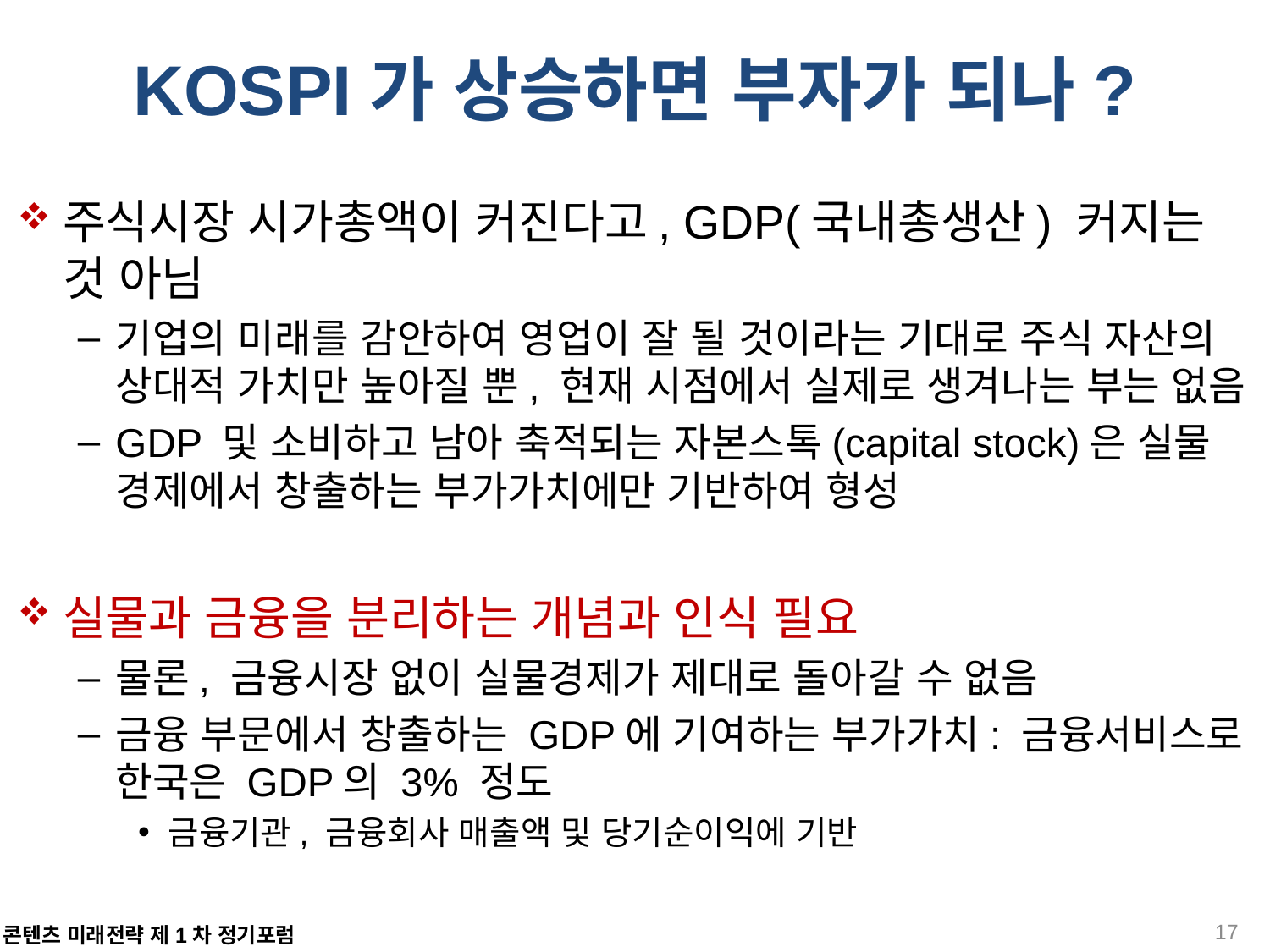

# KOSPI가 상승하면 부자가 되나?
주식시장 시가총액이 커진다고, GDP(국내총생산) 커지는 것 아님
기업의 미래를 감안하여 영업이 잘 될 것이라는 기대로 주식 자산의 상대적 가치만 높아질 뿐, 현재 시점에서 실제로 생겨나는 부는 없음
GDP 및 소비하고 남아 축적되는 자본스톡(capital stock)은 실물 경제에서 창출하는 부가가치에만 기반하여 형성

실물과 금융을 분리하는 개념과 인식 필요
물론, 금융시장 없이 실물경제가 제대로 돌아갈 수 없음
금융 부문에서 창출하는 GDP에 기여하는 부가가치: 금융서비스로 한국은 GDP의 3% 정도
금융기관, 금융회사 매출액 및 당기순이익에 기반

17